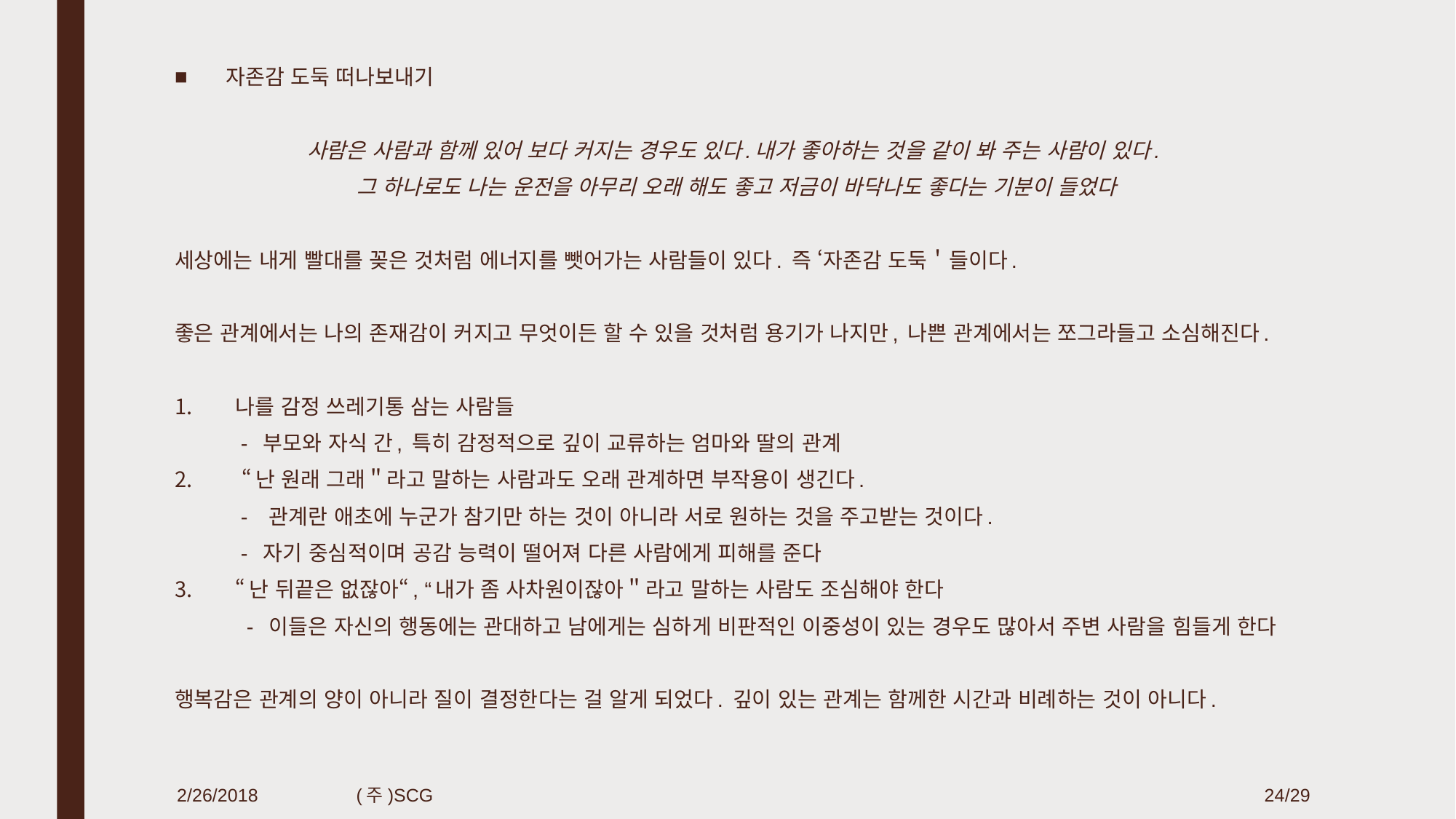

자존감 도둑 떠나보내기

사람은 사람과 함께 있어 보다 커지는 경우도 있다.내가 좋아하는 것을 같이 봐 주는 사람이 있다.
그 하나로도 나는 운전을 아무리 오래 해도 좋고 저금이 바닥나도 좋다는 기분이 들었다

세상에는 내게 빨대를 꽂은 것처럼 에너지를 뺏어가는 사람들이 있다. 즉 ‘자존감 도둑＇들이다.

좋은 관계에서는 나의 존재감이 커지고 무엇이든 할 수 있을 것처럼 용기가 나지만, 나쁜 관계에서는 쪼그라들고 소심해진다.

나를 감정 쓰레기통 삼는 사람들
           -  부모와 자식 간, 특히 감정적으로 깊이 교류하는 엄마와 딸의 관계
 “난 원래 그래＂라고 말하는 사람과도 오래 관계하면 부작용이 생긴다.
           -   관계란 애초에 누군가 참기만 하는 것이 아니라 서로 원하는 것을 주고받는 것이다.
           -  자기 중심적이며 공감 능력이 떨어져 다른 사람에게 피해를 준다
“난 뒤끝은 없잖아“, “내가 좀 사차원이잖아＂라고 말하는 사람도 조심해야 한다
            -  이들은 자신의 행동에는 관대하고 남에게는 심하게 비판적인 이중성이 있는 경우도 많아서 주변 사람을 힘들게 한다

행복감은 관계의 양이 아니라 질이 결정한다는 걸 알게 되었다. 깊이 있는 관계는 함께한 시간과 비례하는 것이 아니다.

2/26/2018
(주)SCG
24/29